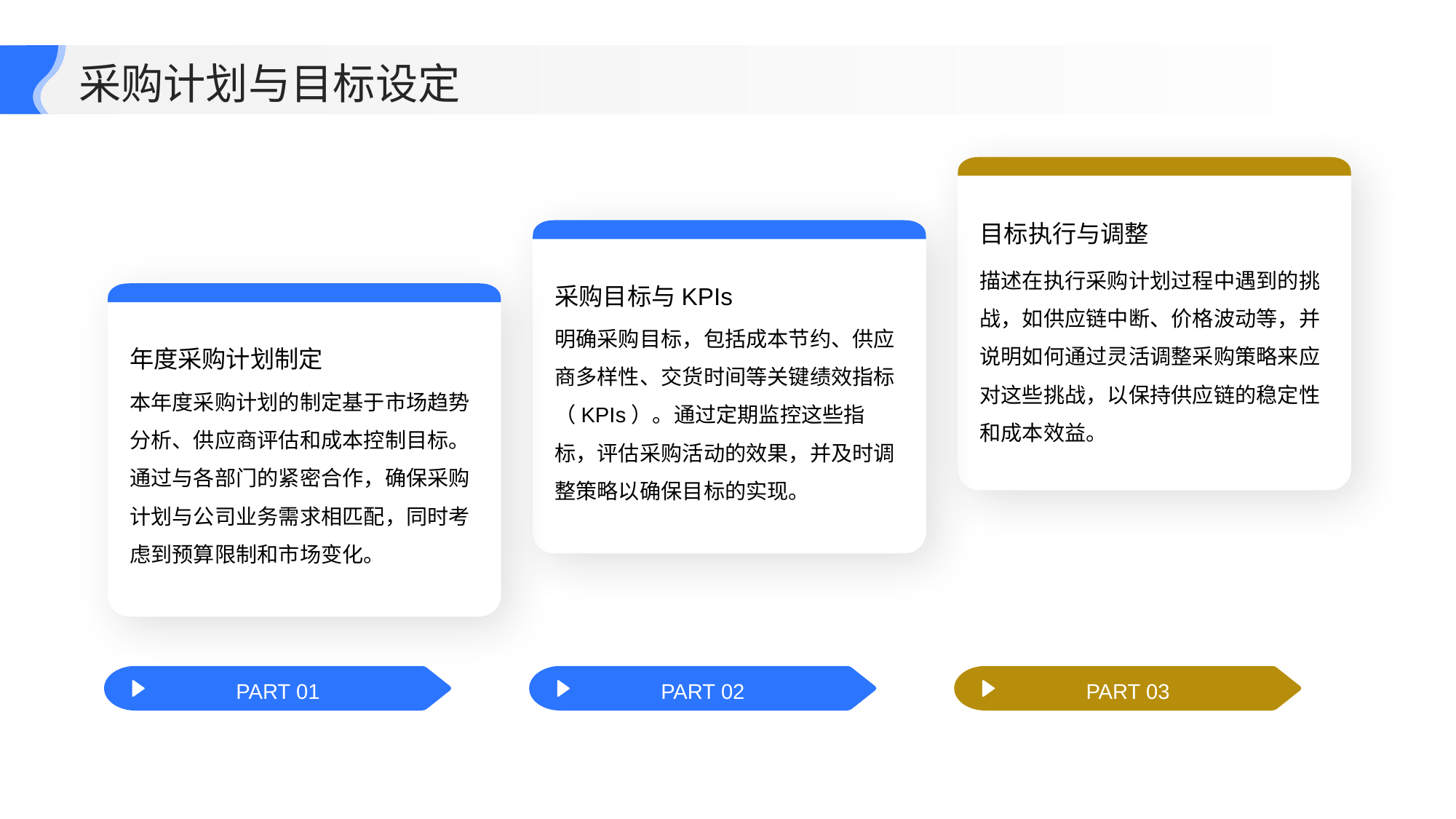

采购计划与目标设定

目标执行与调整

采购目标与KPIs
描述在执行采购计划过程中遇到的挑战，如供应链中断、价格波动等，并说明如何通过灵活调整采购策略来应对这些挑战，以保持供应链的稳定性和成本效益。

年度采购计划制定
明确采购目标，包括成本节约、供应商多样性、交货时间等关键绩效指标（KPIs）。通过定期监控这些指标，评估采购活动的效果，并及时调整策略以确保目标的实现。
本年度采购计划的制定基于市场趋势分析、供应商评估和成本控制目标。通过与各部门的紧密合作，确保采购计划与公司业务需求相匹配，同时考虑到预算限制和市场变化。

PART 01
PART 02
PART 03